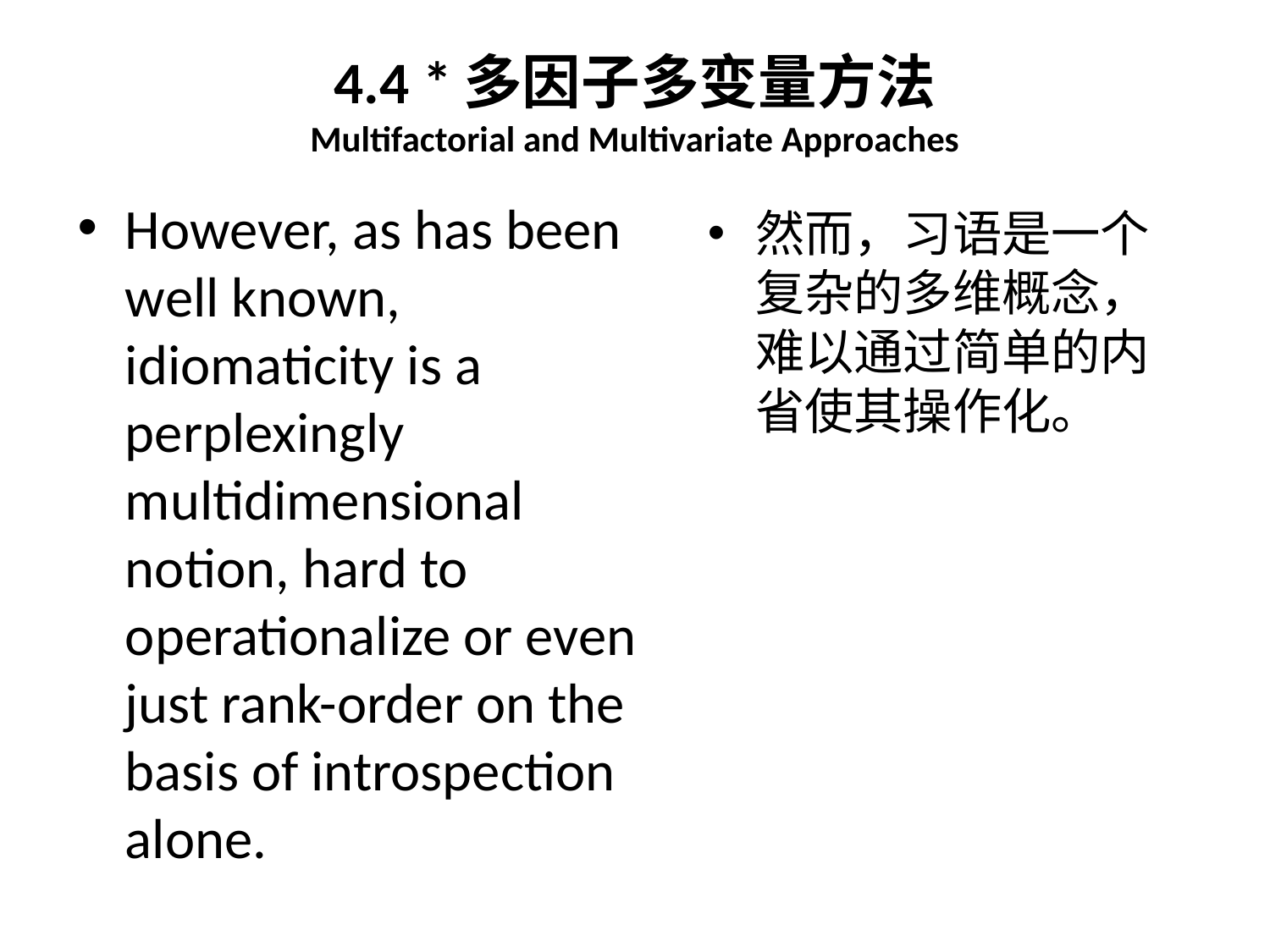

# 4.4 *多因子多变量方法 Multifactorial and Multivariate Approaches
However, as has been well known, idiomaticity is a perplexingly multidimensional notion, hard to operationalize or even just rank-order on the basis of introspection alone.
然而，习语是一个复杂的多维概念，难以通过简单的内省使其操作化。